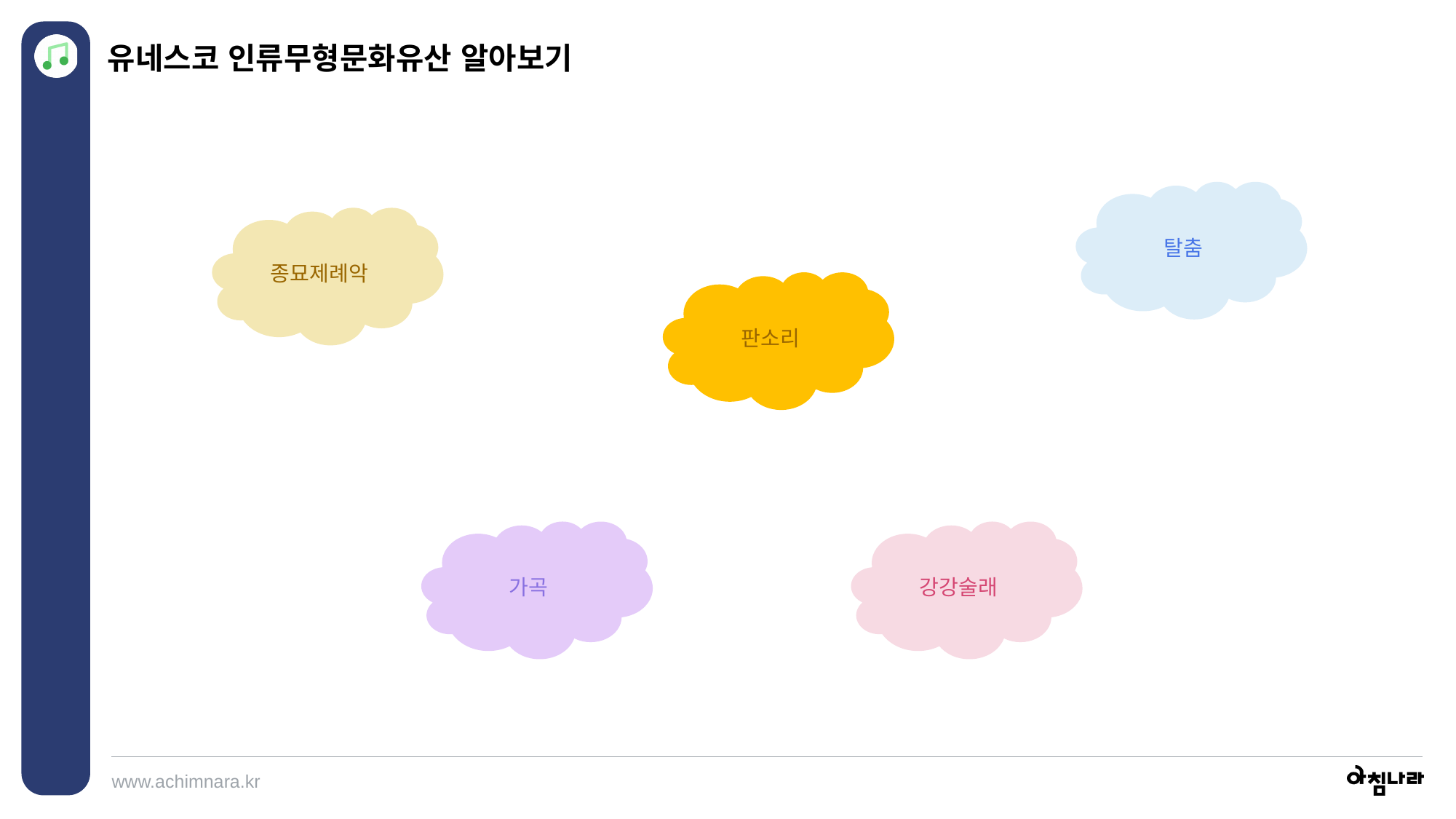

유네스코 인류무형문화유산 알아보기
탈춤
종묘제례악
판소리
가곡
강강술래